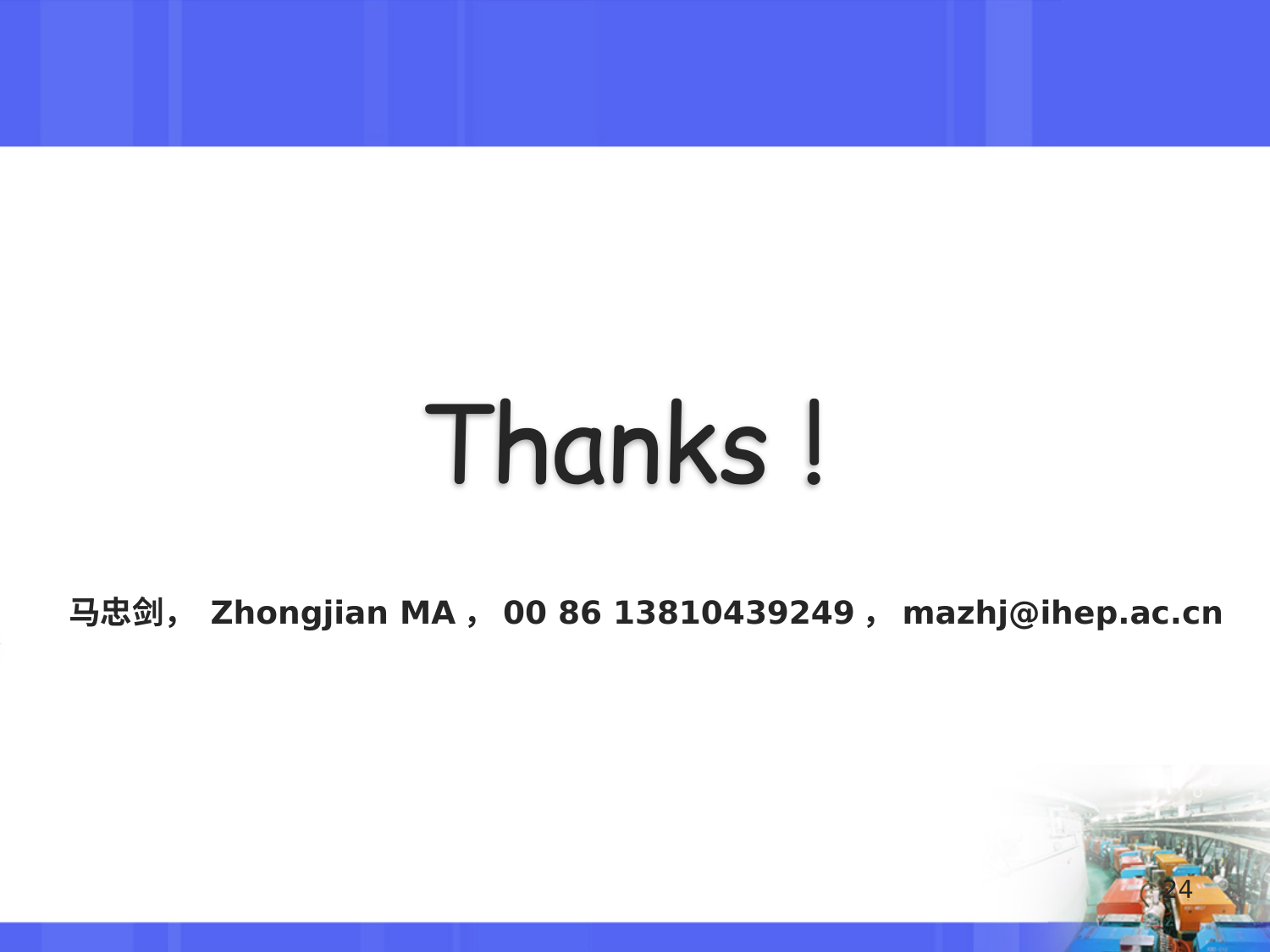

Thanks !
马忠剑， Zhongjian MA，00 86 13810439249，mazhj@ihep.ac.cn
24